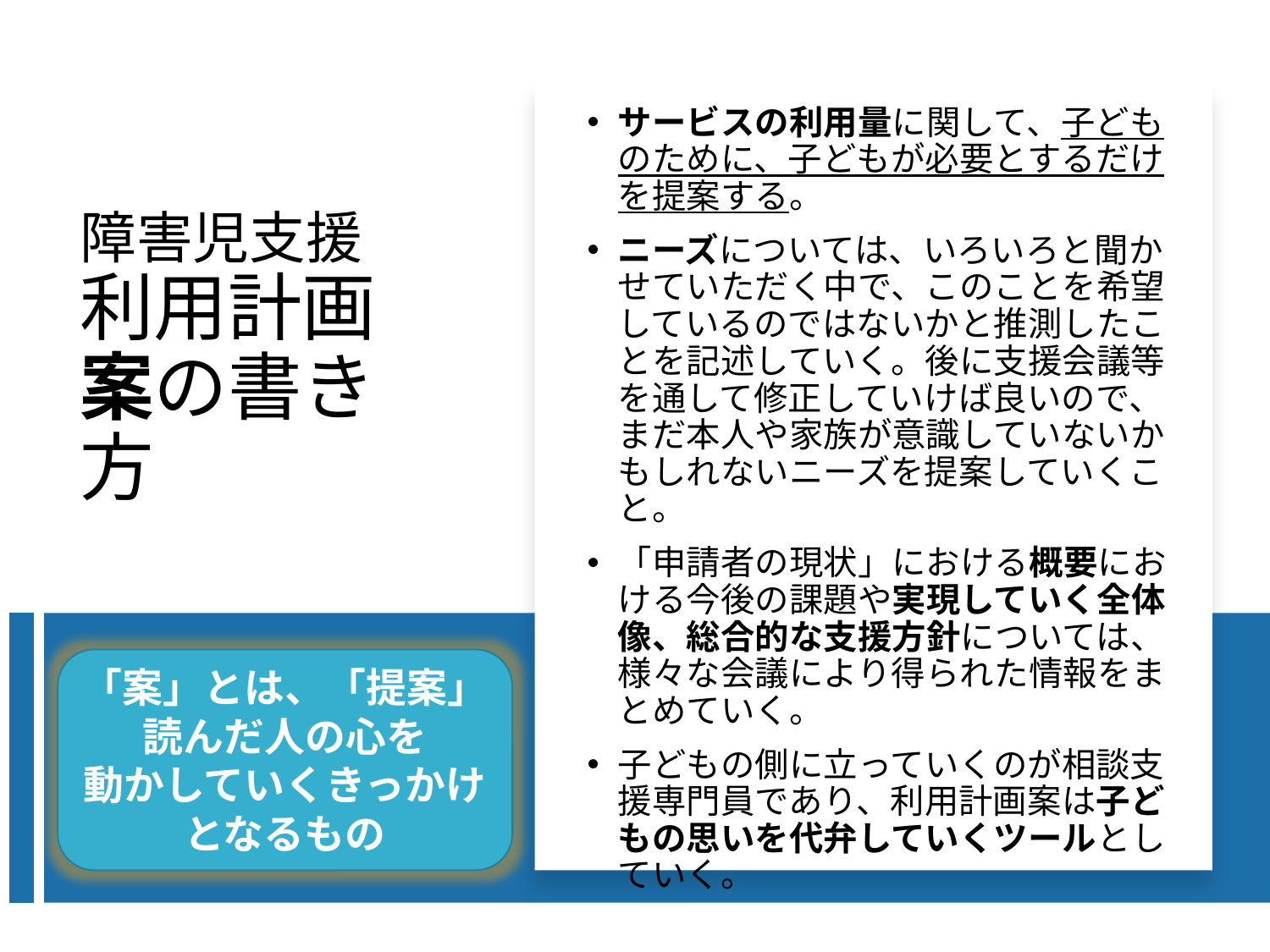

サービスの利用量に関して、子どものために、子どもが必要とするだけを提案する。
ニーズについては、いろいろと聞かせていただく中で、このことを希望しているのではないかと推測したことを記述していく。後に支援会議等を通して修正していけば良いので、まだ本人や家族が意識していないかもしれないニーズを提案していくこと。
「申請者の現状」における概要における今後の課題や実現していく全体像、総合的な支援方針については、様々な会議により得られた情報をまとめていく。
子どもの側に立っていくのが相談支援専門員であり、利用計画案は子どもの思いを代弁していくツールとしていく。
# 障害児支援 利用計画案の書き方

「案」とは、「提案」読んだ人の心を
動かしていくきっかけとなるもの
22